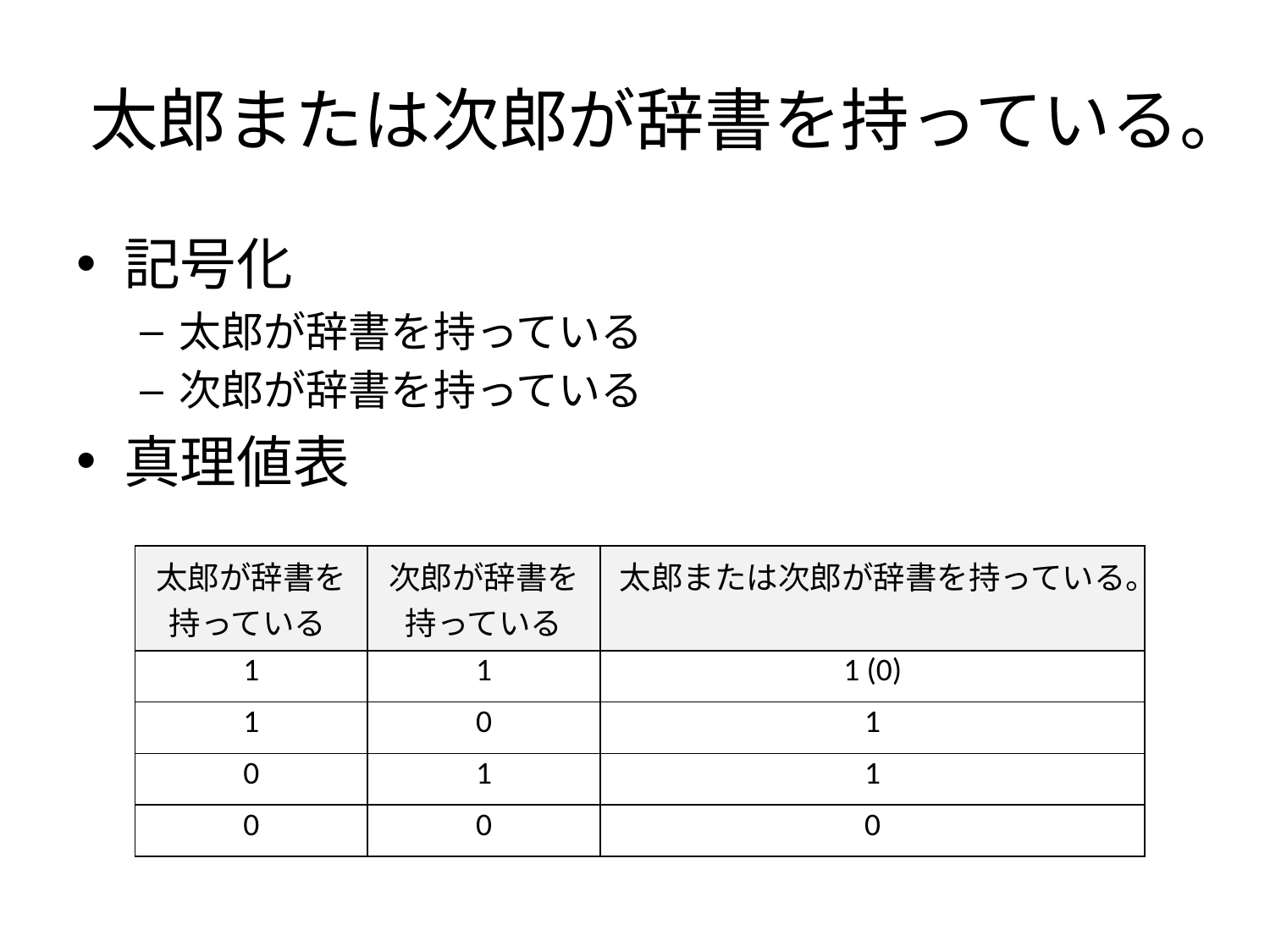

# 太郎または次郎が辞書を持っている。
記号化
太郎が辞書を持っている
次郎が辞書を持っている
真理値表
| 太郎が辞書を持っている | 次郎が辞書を持っている | 太郎または次郎が辞書を持っている。 |
| --- | --- | --- |
| 1 | 1 | 1 (0) |
| 1 | 0 | 1 |
| 0 | 1 | 1 |
| 0 | 0 | 0 |